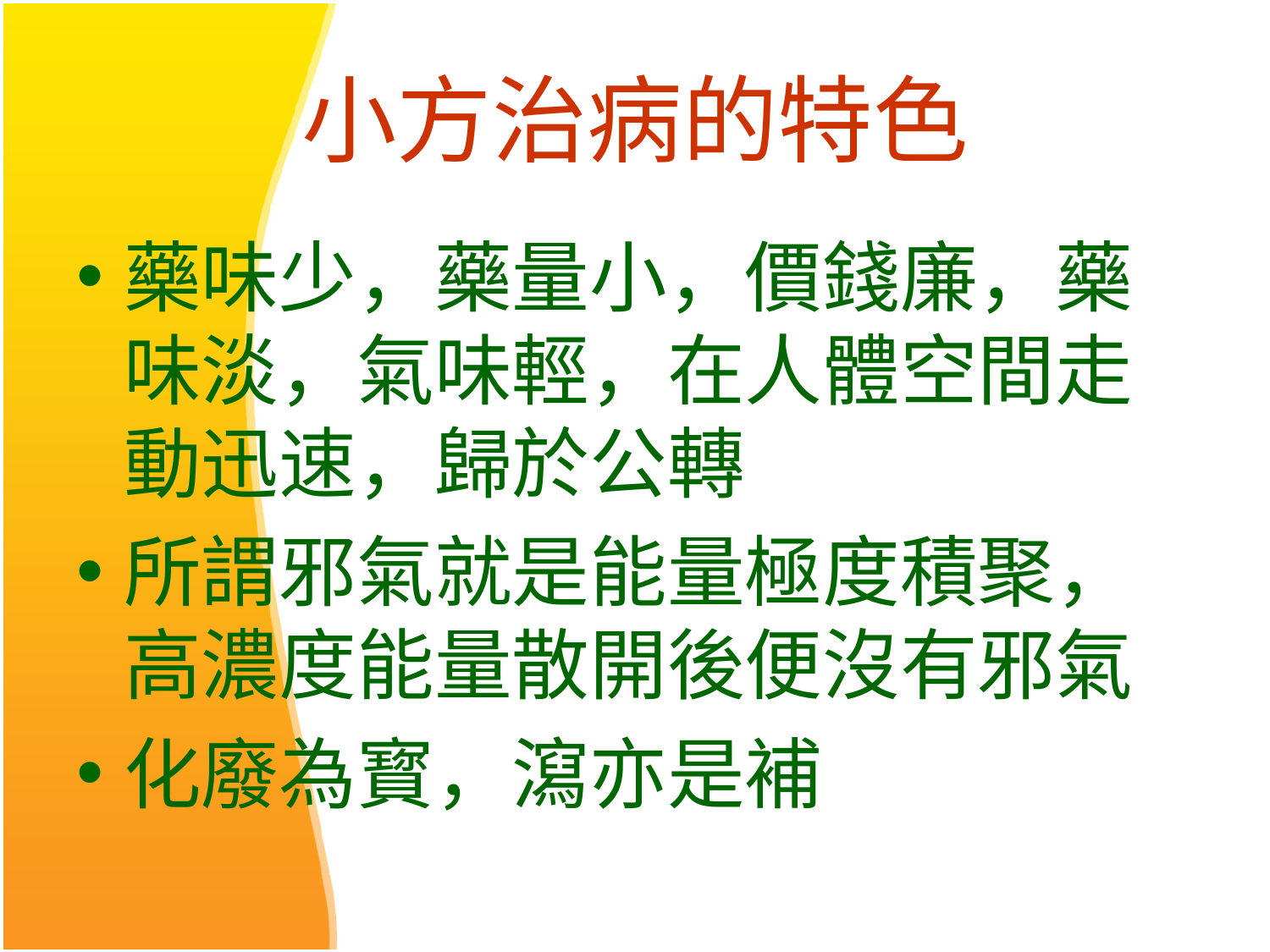

# 小方治病的特色
藥味少，藥量小，價錢廉，藥味淡，氣味輕，在人體空間走動迅速，歸於公轉
所謂邪氣就是能量極度積聚，高濃度能量散開後便沒有邪氣
化廢為寳，瀉亦是補